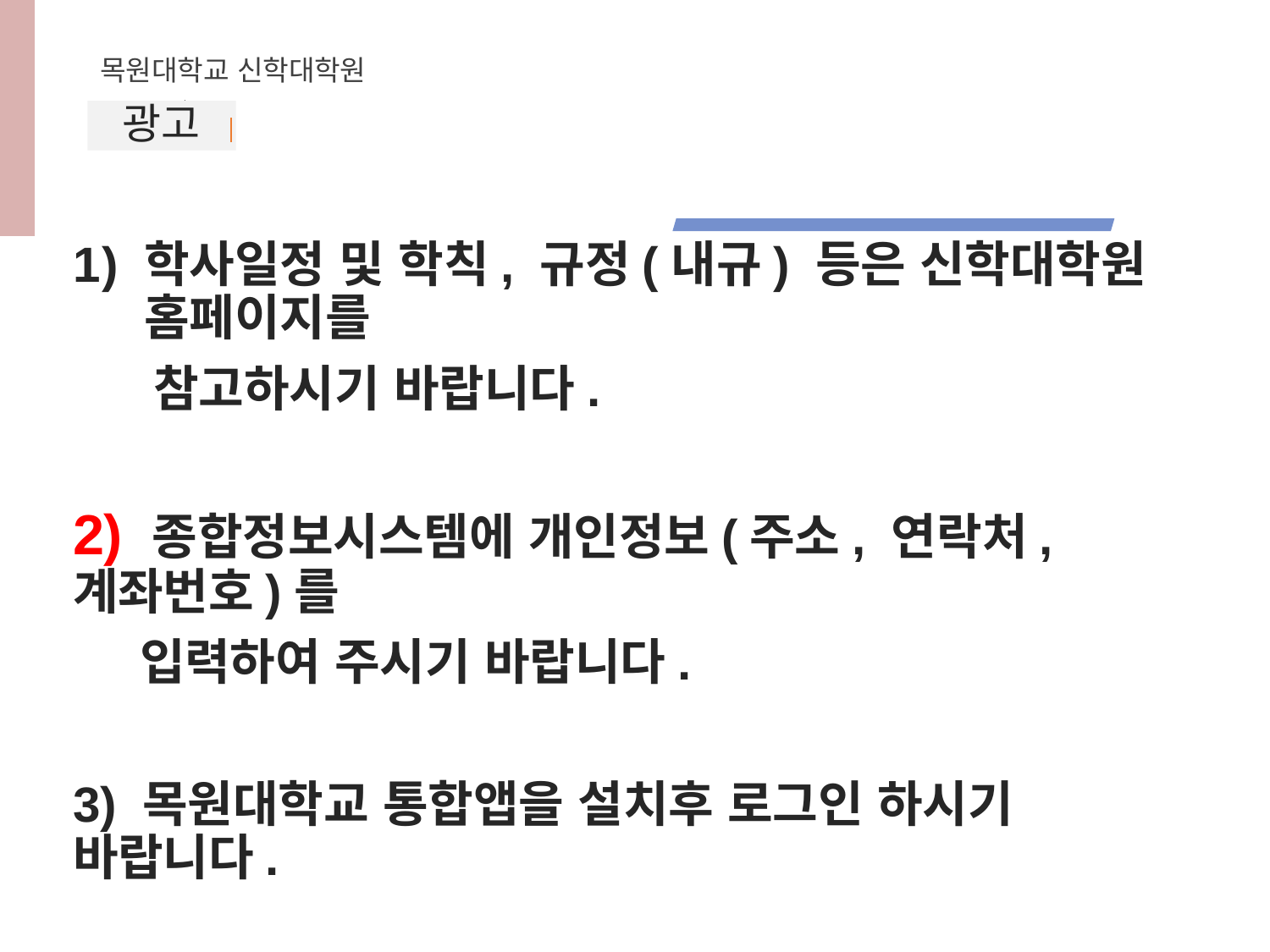

목원대학교 신학대학원
광고
학사일정 및 학칙, 규정(내규) 등은 신학대학원 홈페이지를
     참고하시기 바랍니다.

2) 종합정보시스템에 개인정보(주소, 연락처, 계좌번호)를
    입력하여 주시기 바랍니다.

3) 목원대학교 통합앱을 설치후 로그인 하시기 바랍니다.

4) 수강신청 기간은 9.2.(월) ~ 9.6.(금) 이며, 수업은 오늘부터
   시작됩니다.